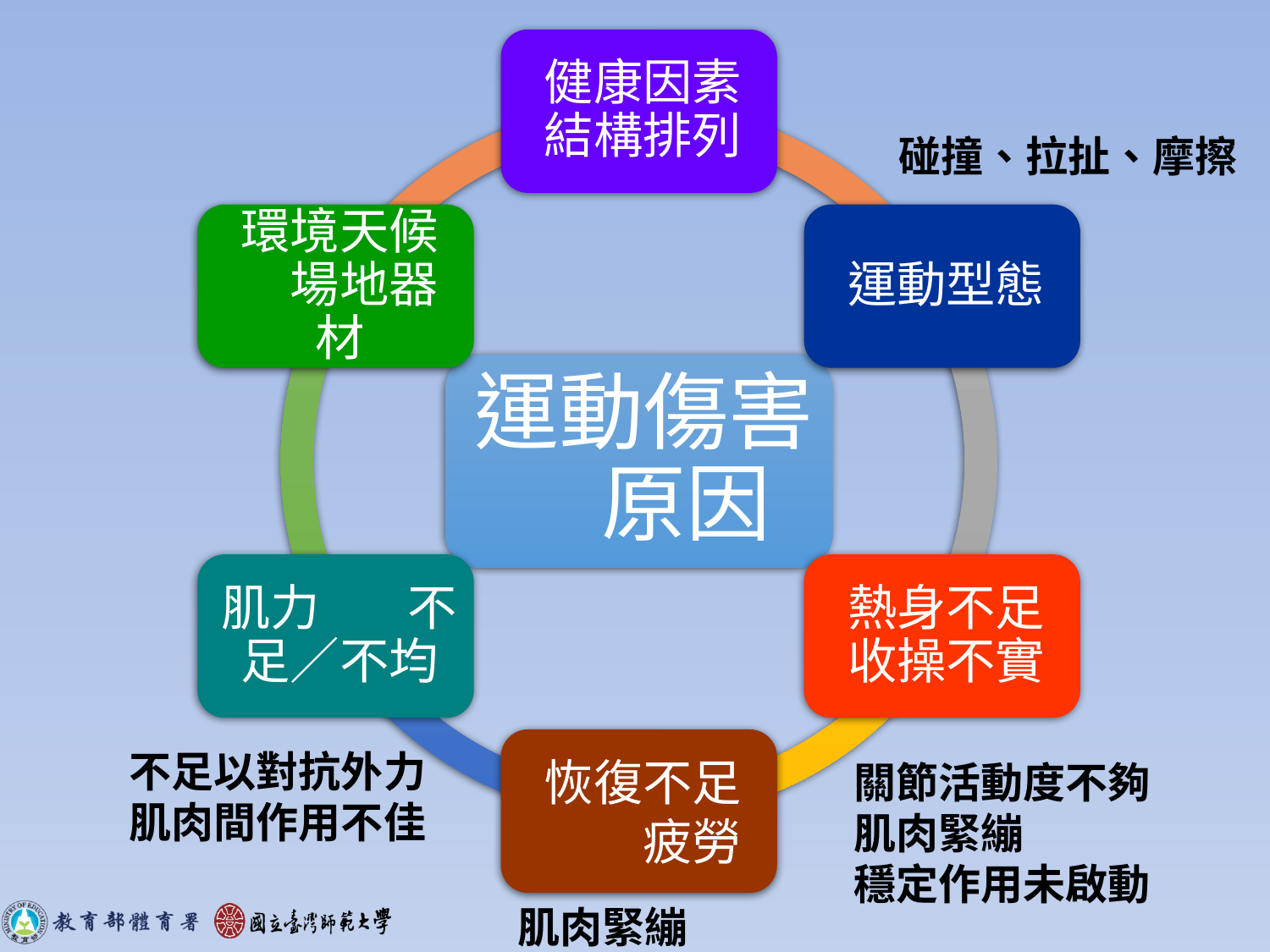

運動傷害　原因
健康因素
結構排列
運動型態
熱身不足
收操不實
恢復不足　　疲勞
肌力        不足／不均
環境天候　場地器材
碰撞、拉扯、摩擦
不足以對抗外力
肌肉間作用不佳
關節活動度不夠
肌肉緊繃
穩定作用未啟動
肌肉緊繃